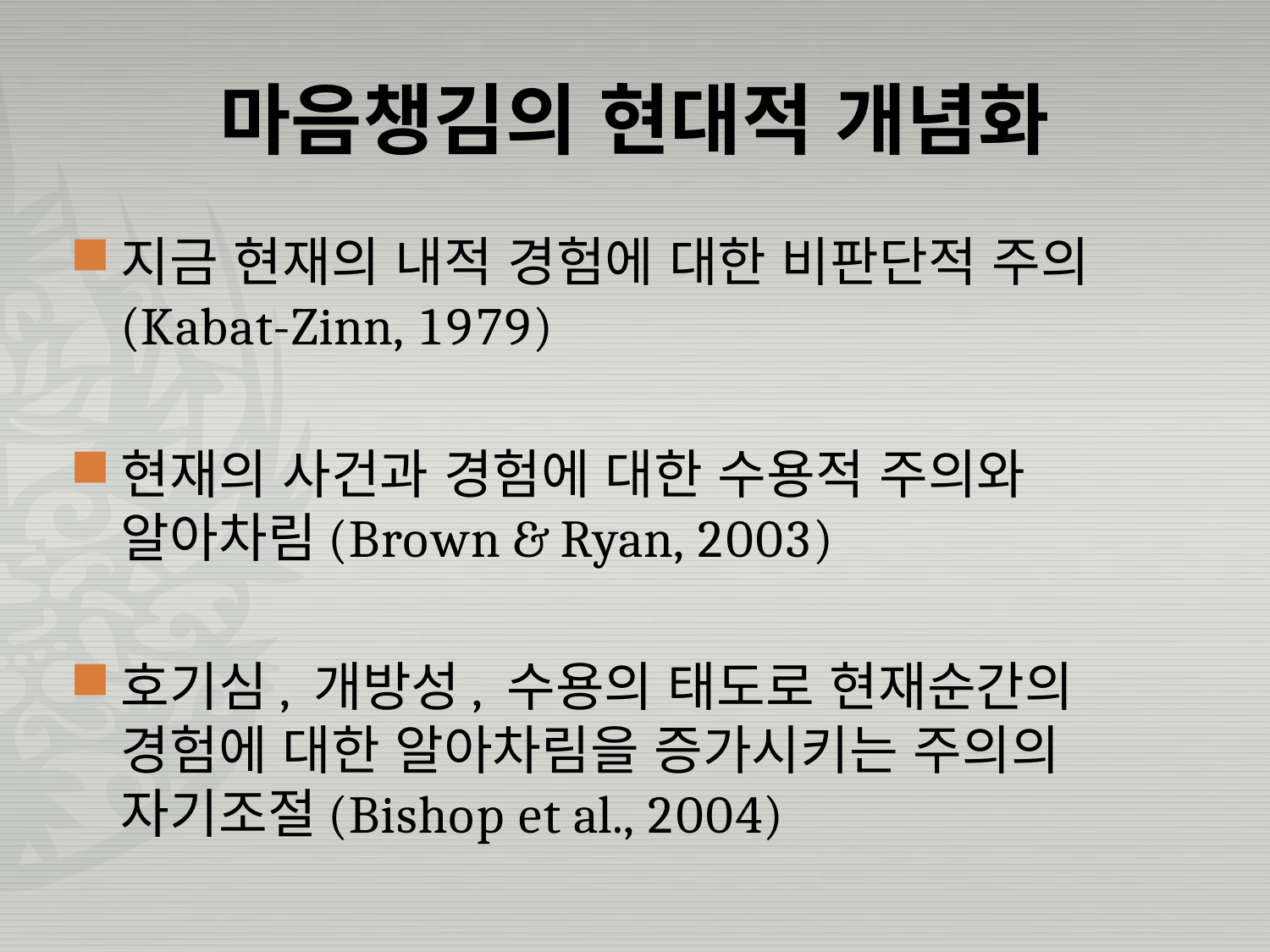

# 마음챙김의 현대적 개념화
지금 현재의 내적 경험에 대한 비판단적 주의 (Kabat-Zinn, 1979)

현재의 사건과 경험에 대한 수용적 주의와 알아차림(Brown & Ryan, 2003)

호기심, 개방성, 수용의 태도로 현재순간의 경험에 대한 알아차림을 증가시키는 주의의 자기조절(Bishop et al., 2004)